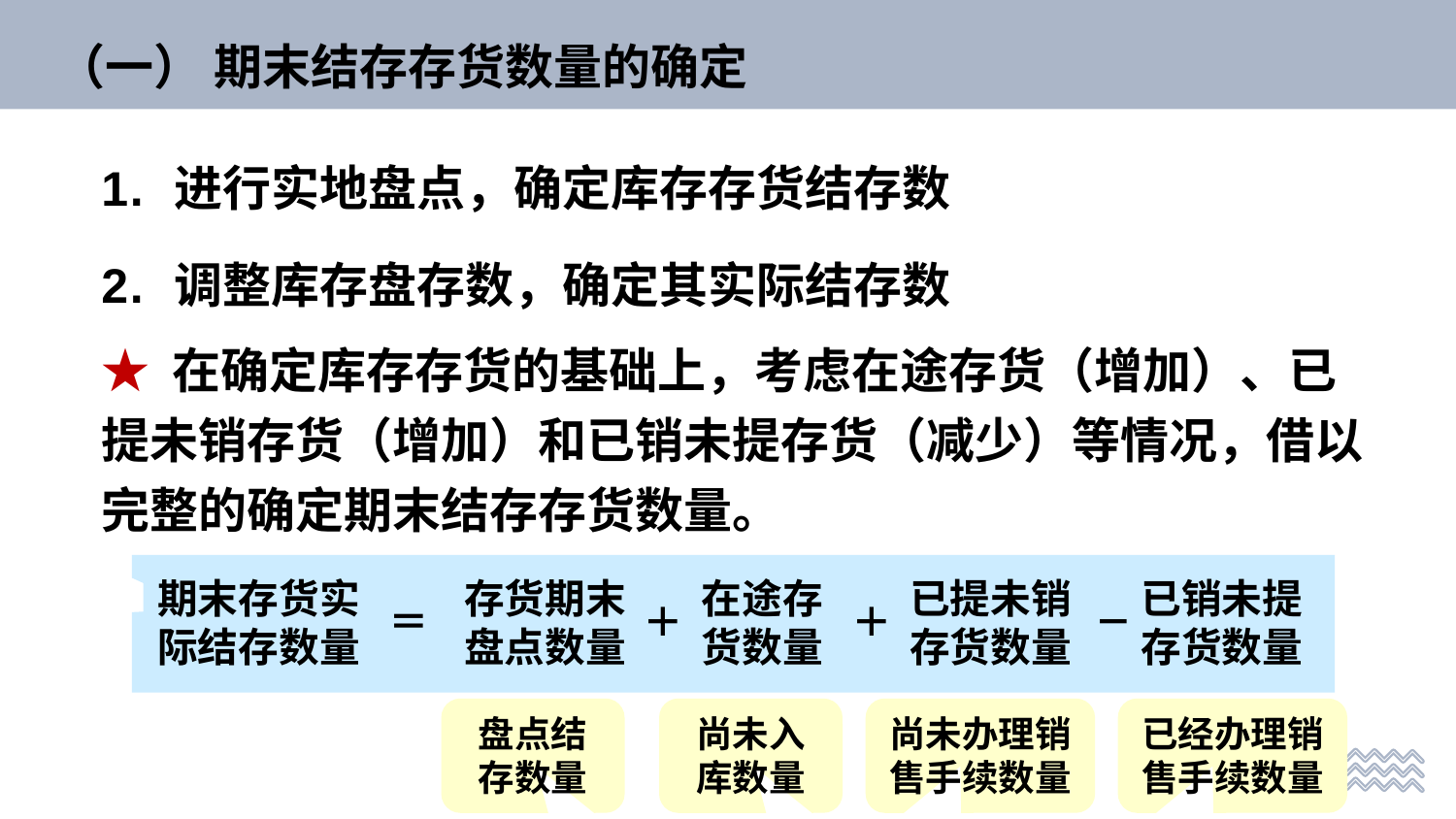

# （一） 期末结存存货数量的确定
进行实地盘点，确定库存存货结存数
调整库存盘存数，确定其实际结存数
★ 在确定库存存货的基础上，考虑在途存货（增加）、已提未销存货（增加）和已销未提存货（减少）等情况，借以完整的确定期末结存存货数量。

期末存货实际结存数量
存货期末盘点数量
在途存货数量
已提未销存货数量
已销未提存货数量
＝
＋
－
＋
盘点结存数量
尚未入库数量
尚未办理销售手续数量
已经办理销售手续数量